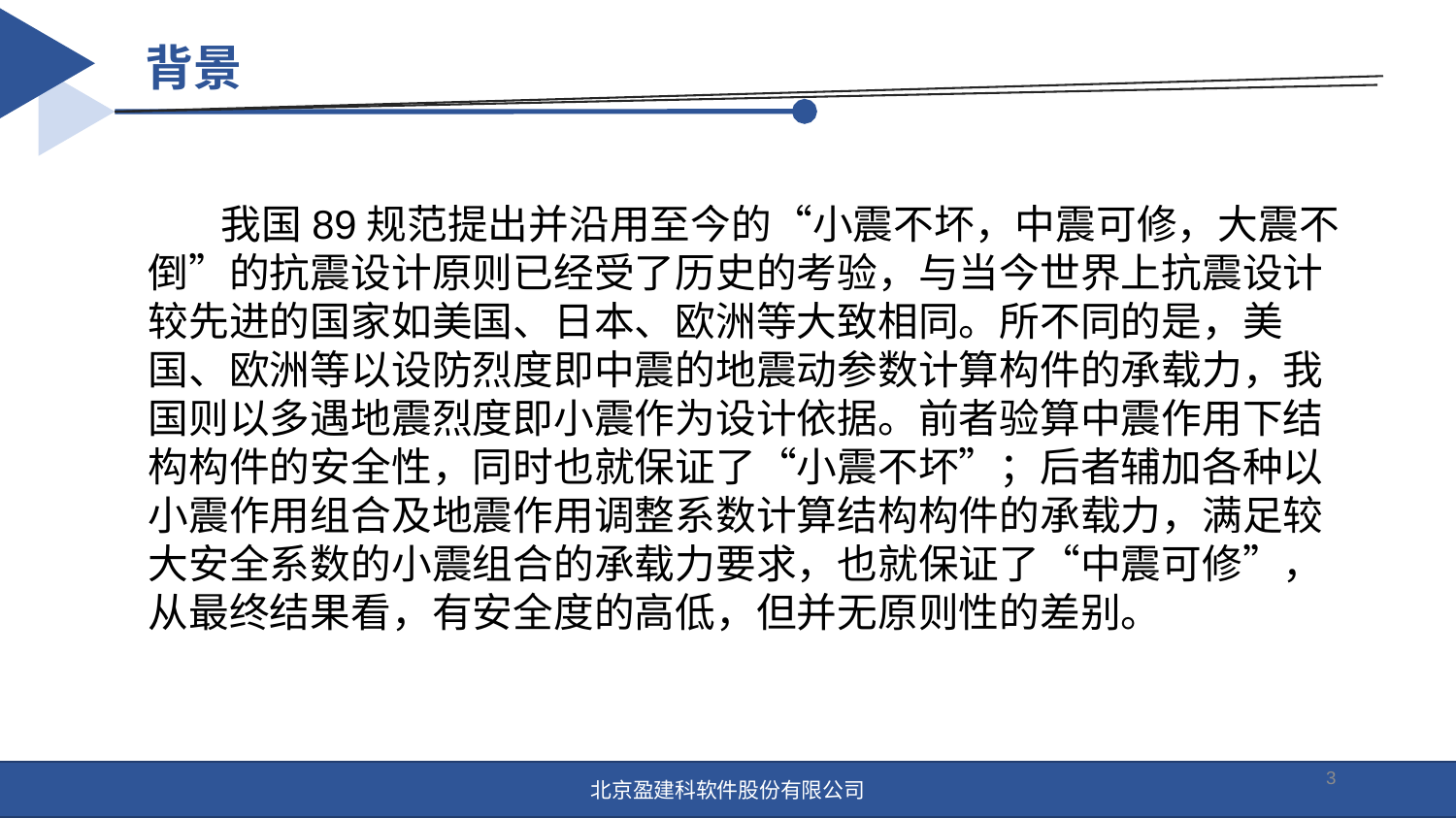

背景

我国89规范提出并沿用至今的“小震不坏，中震可修，大震不倒”的抗震设计原则已经受了历史的考验，与当今世界上抗震设计较先进的国家如美国、日本、欧洲等大致相同。所不同的是，美国、欧洲等以设防烈度即中震的地震动参数计算构件的承载力，我国则以多遇地震烈度即小震作为设计依据。前者验算中震作用下结构构件的安全性，同时也就保证了“小震不坏”；后者辅加各种以小震作用组合及地震作用调整系数计算结构构件的承载力，满足较大安全系数的小震组合的承载力要求，也就保证了“中震可修”，从最终结果看，有安全度的高低，但并无原则性的差别。
3